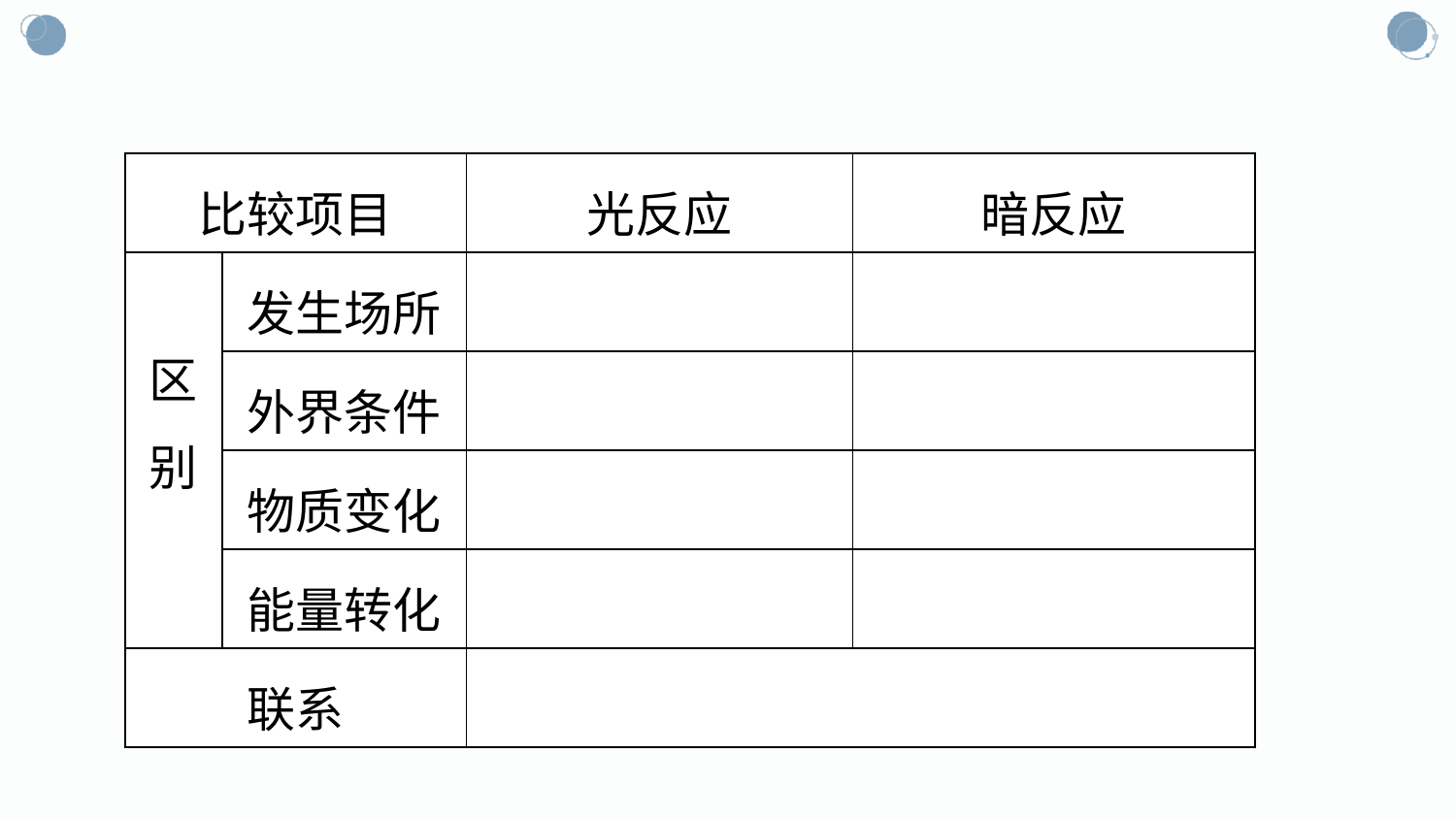

#

| 比较项目 |  | 光反应 | 暗反应 |
| --- | --- | --- | --- |
| 区 别 | 发生场所 |  |  |
|  | 外界条件 |  |  |
|  | 物质变化 |  |  |
|  | 能量转化 |  |  |
| 联系 |  |  |  |